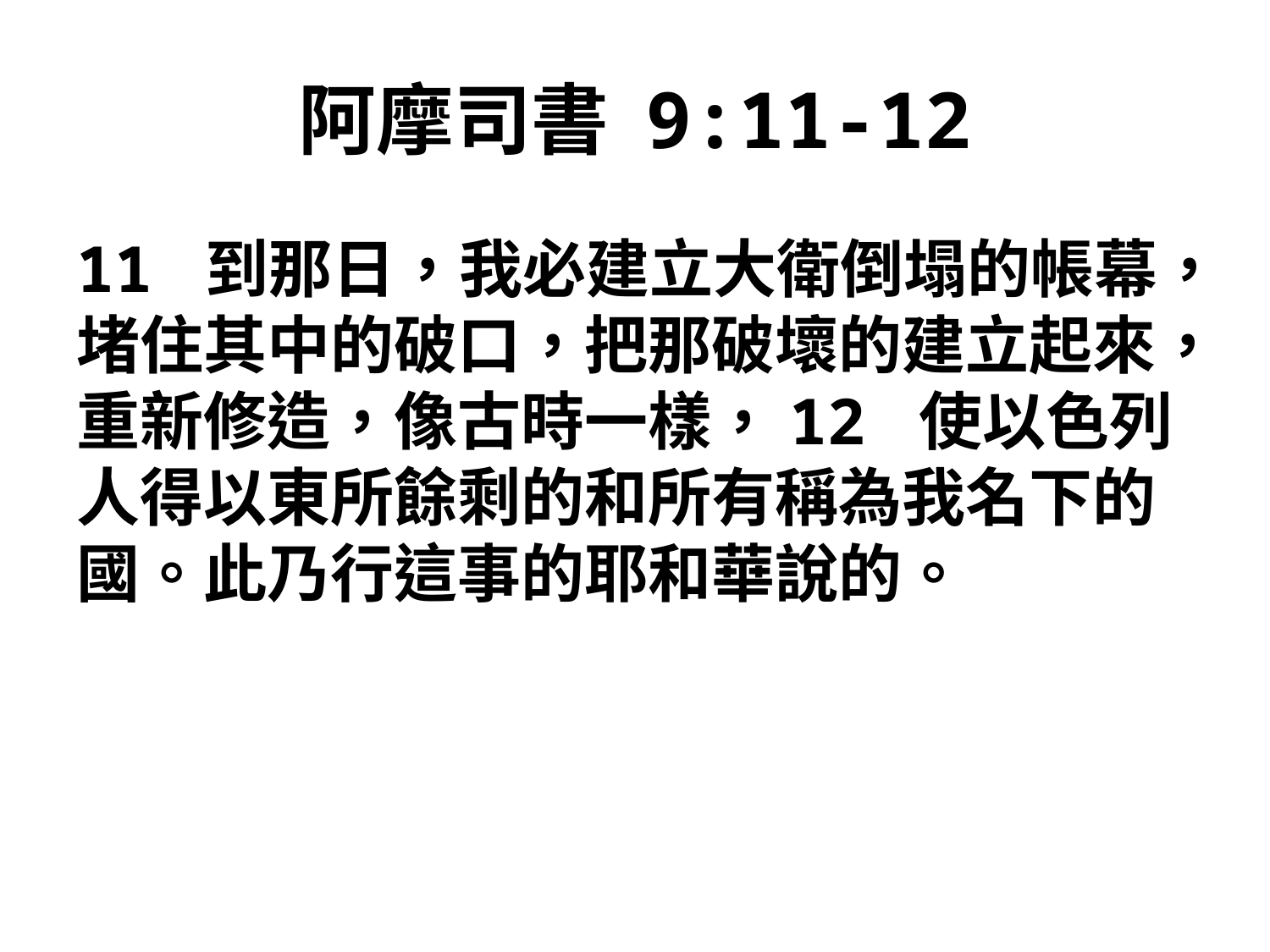

# 阿摩司書 9:11-12
11 到那日，我必建立大衛倒塌的帳幕，堵住其中的破口，把那破壞的建立起來，重新修造，像古時一樣，12 使以色列人得以東所餘剩的和所有稱為我名下的國。此乃行這事的耶和華說的。